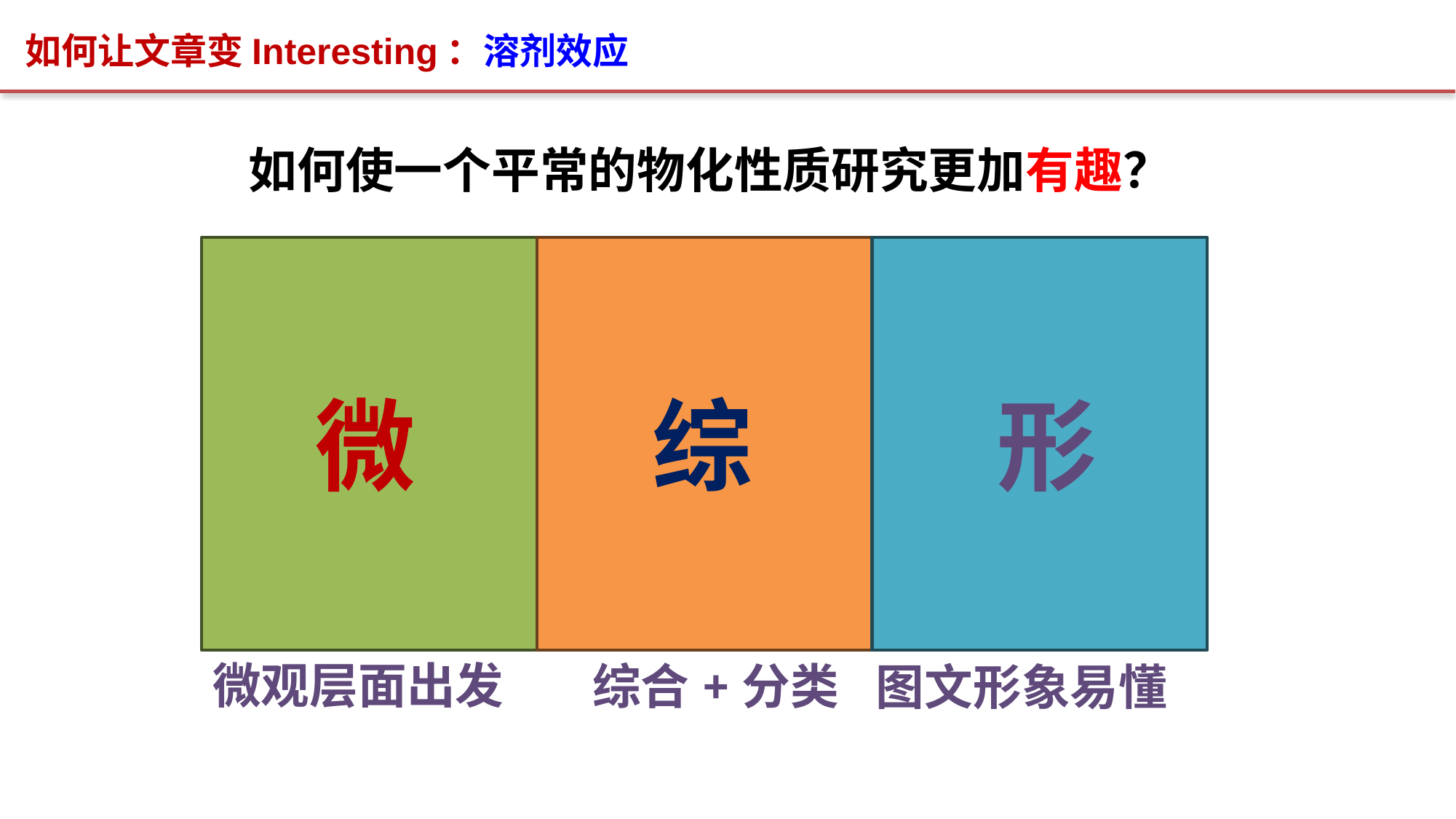

如何让文章变Interesting：溶剂效应
如何使一个平常的物化性质研究更加有趣？

微
综
形
微观层面出发
综合+分类
图文形象易懂